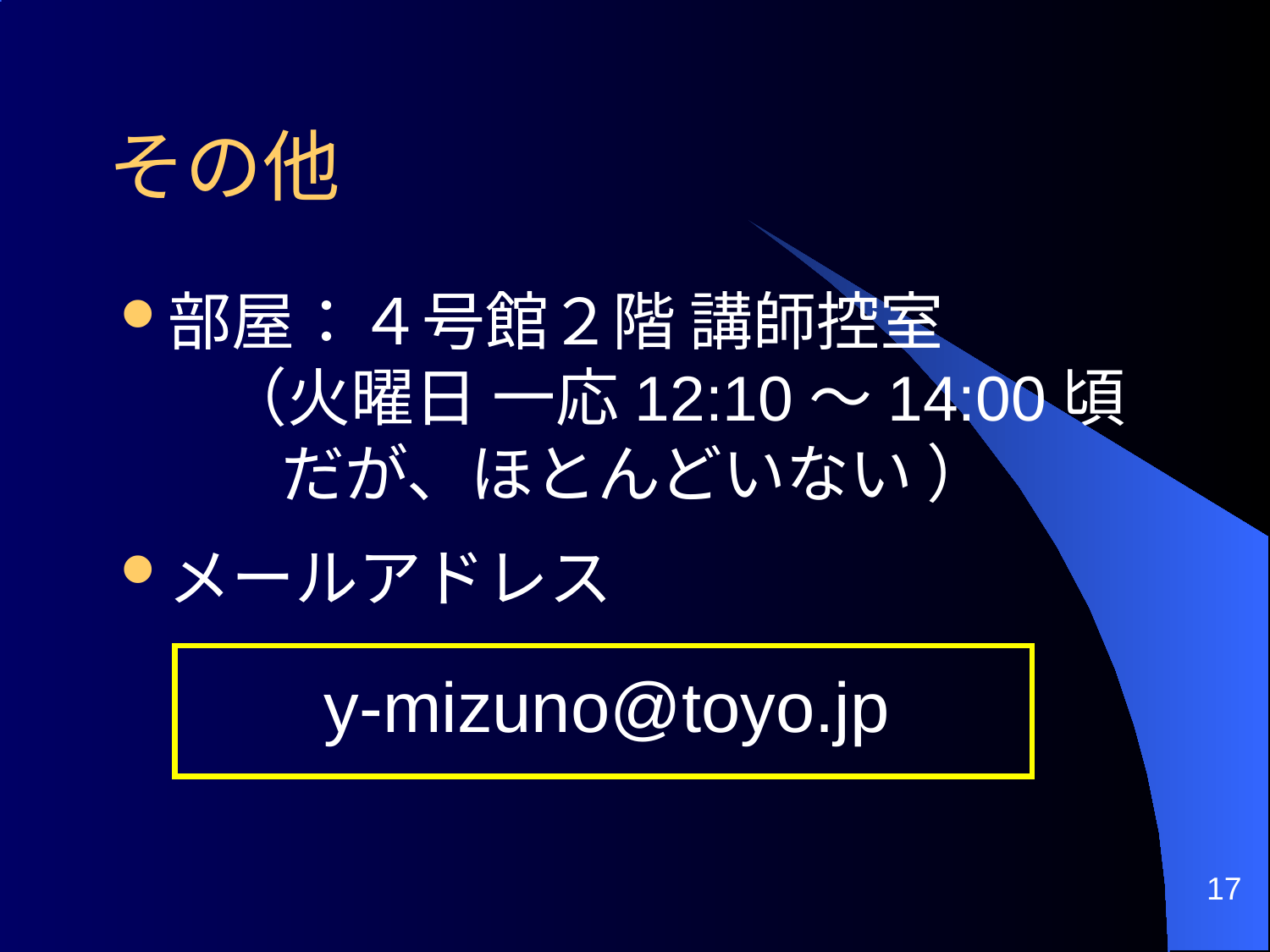

# その他
部屋：４号館２階 講師控室
    （火曜日 一応12:10～14:00頃
        だが、ほとんどいない ）
メールアドレス
        y-mizuno@toyo.jp

17